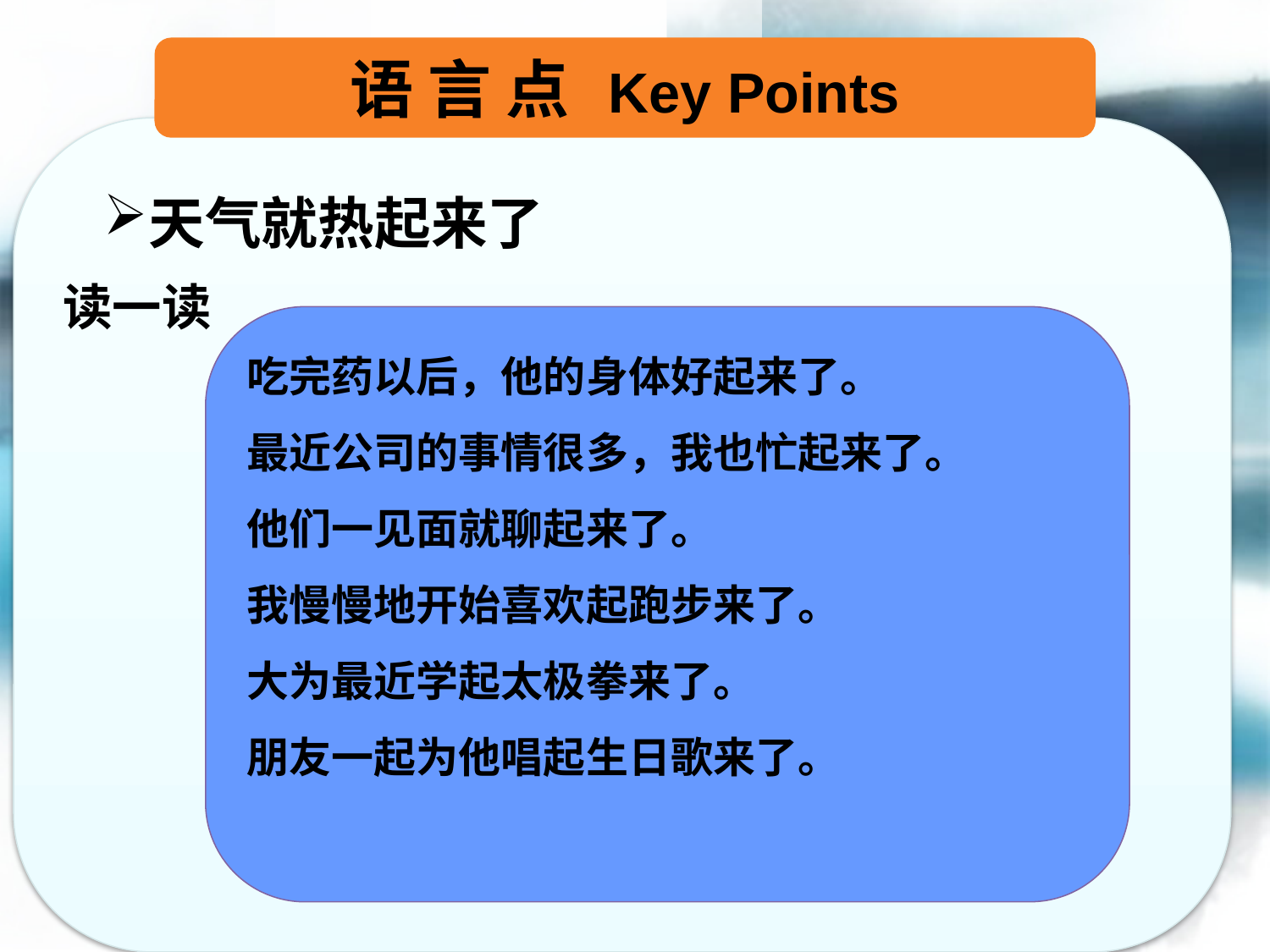

语 言 点  Key Points

天气就热起来了
读一读

吃完药以后，他的身体好起来了。
最近公司的事情很多，我也忙起来了。
他们一见面就聊起来了。
我慢慢地开始喜欢起跑步来了。
大为最近学起太极拳来了。
朋友一起为他唱起生日歌来了。